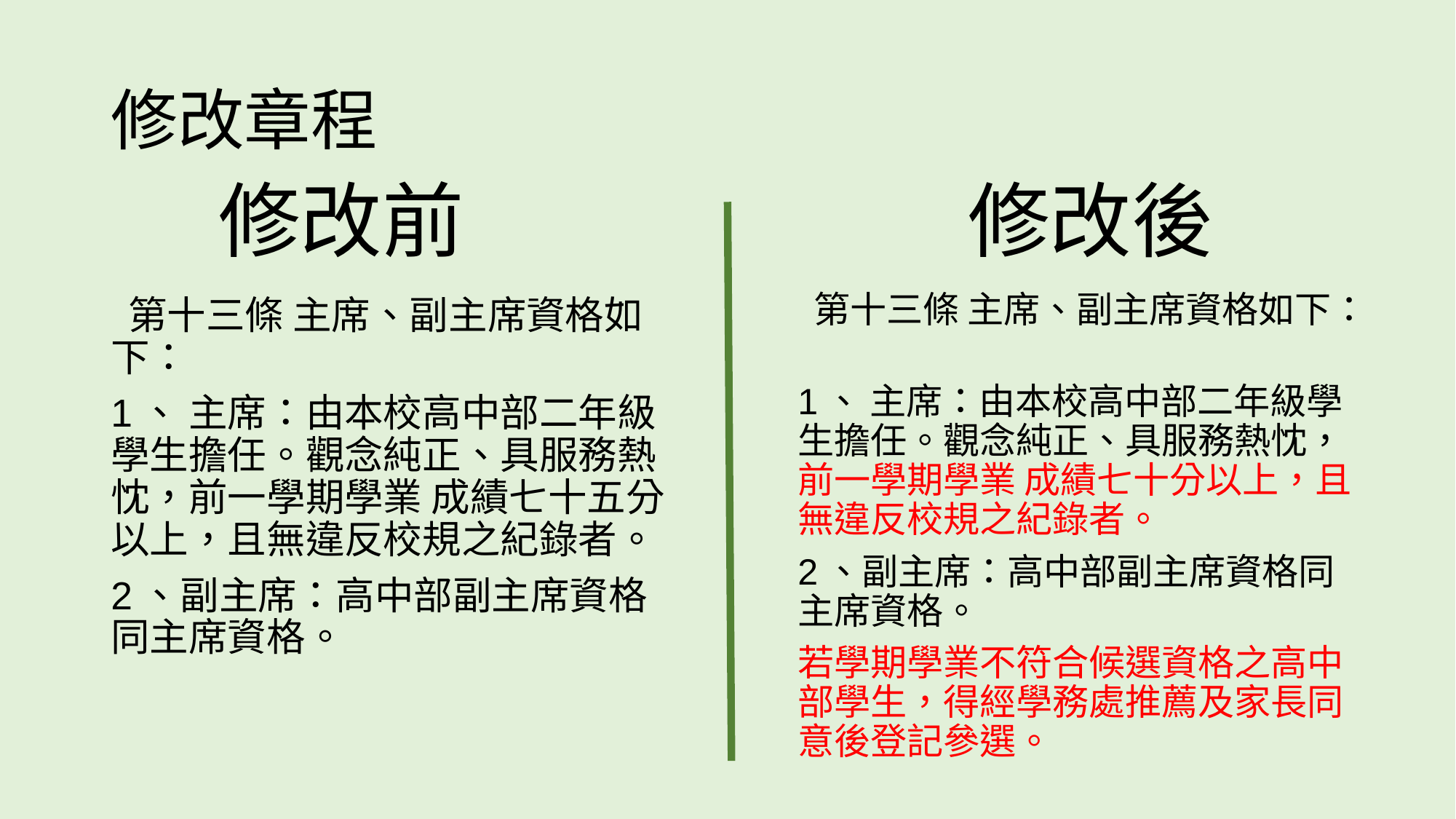

# 修改章程
修改前
修改後

 第十三條 主席、副主席資格如下：
1、 主席：由本校高中部二年級學生擔任。觀念純正、具服務熱忱，前一學期學業 成績七十五分以上，且無違反校規之紀錄者。
2、副主席：高中部副主席資格同主席資格。

 第十三條 主席、副主席資格如下：
1、 主席：由本校高中部二年級學生擔任。觀念純正、具服務熱忱，前一學期學業 成績七十分以上，且無違反校規之紀錄者。
2、副主席：高中部副主席資格同主席資格。
若學期學業不符合候選資格之高中部學生，得經學務處推薦及家長同意後登記參選。